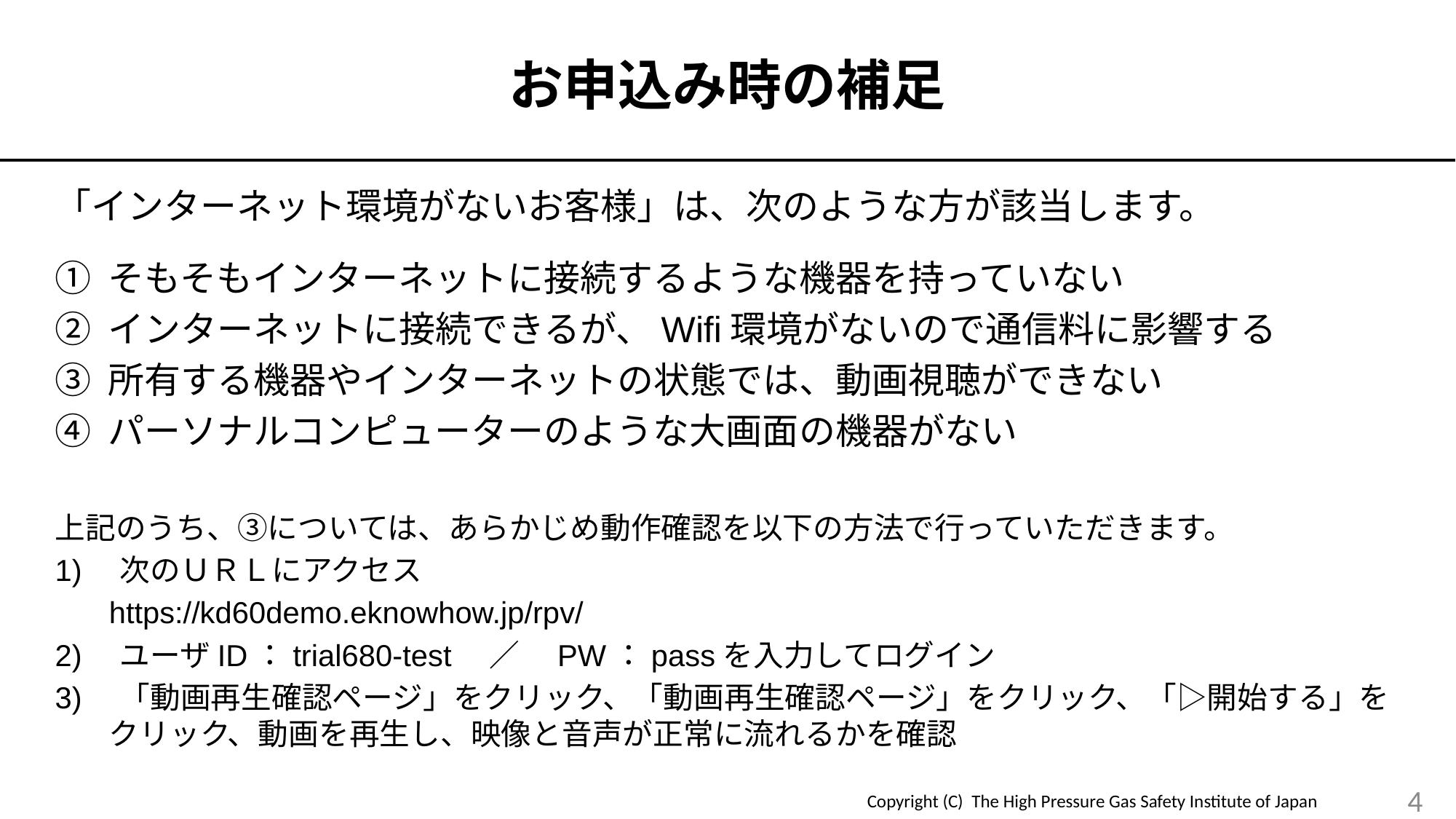

お申込み時の補足
「インターネット環境がないお客様」は、次のような方が該当します。

① そもそもインターネットに接続するような機器を持っていない
② インターネットに接続できるが、Wifi環境がないので通信料に影響する
③ 所有する機器やインターネットの状態では、動画視聴ができない
④ パーソナルコンピューターのような大画面の機器がない

上記のうち、③については、あらかじめ動作確認を以下の方法で行っていただきます。
1)　次のＵＲＬにアクセス
https://kd60demo.eknowhow.jp/rpv/
2)　ユーザID：trial680-test　／　PW：passを入力してログイン
3)　「動画再生確認ページ」をクリック、「動画再生確認ページ」をクリック、「▷開始する」をクリック、動画を再生し、映像と音声が正常に流れるかを確認

4